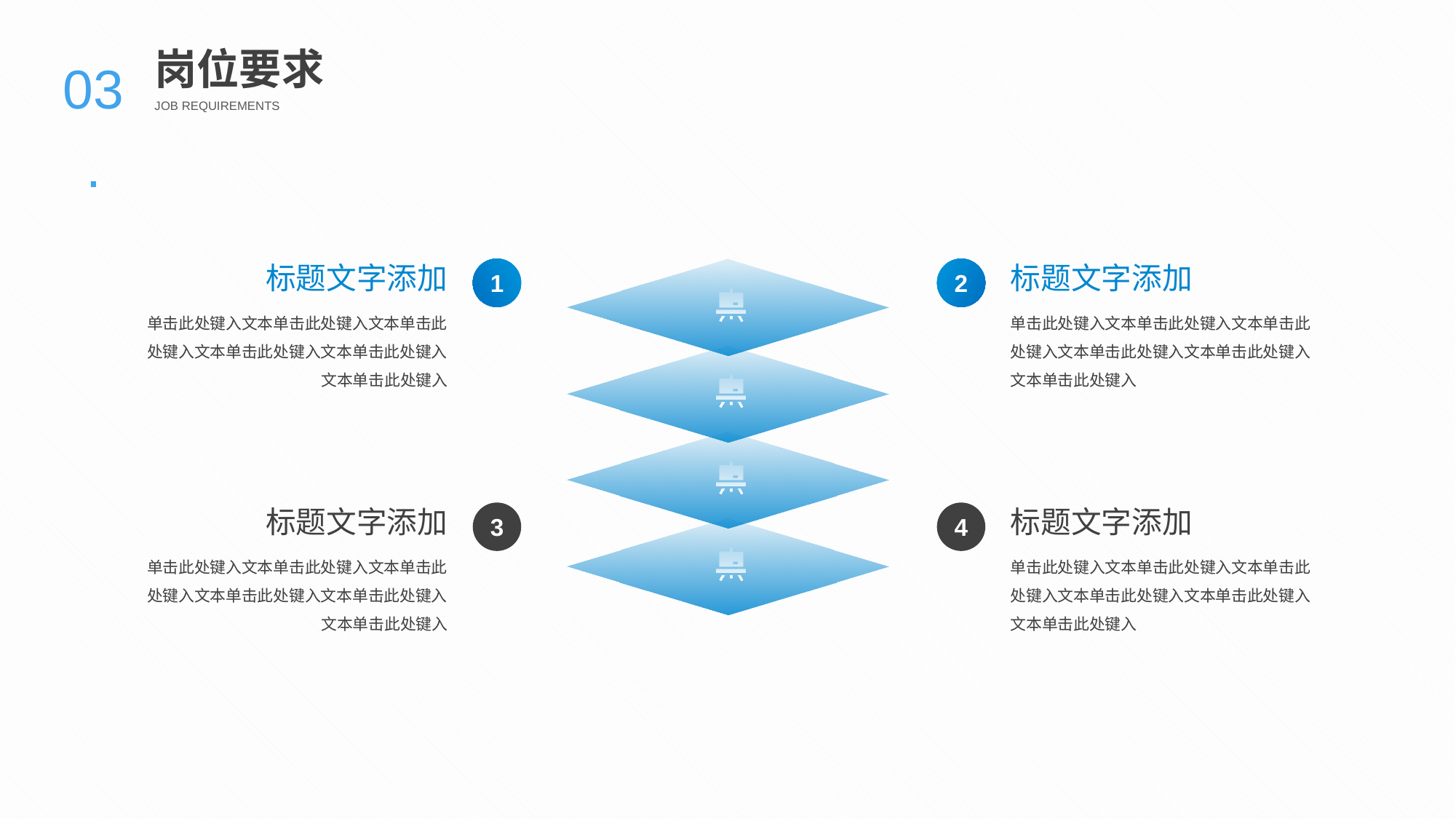

BY YUSHEN
03.
岗位要求
JOB REQUIREMENTS

标题文字添加
单击此处键入文本单击此处键入文本单击此处键入文本单击此处键入文本单击此处键入文本单击此处键入

1
标题文字添加
单击此处键入文本单击此处键入文本单击此处键入文本单击此处键入文本单击此处键入文本单击此处键入

2

标题文字添加
单击此处键入文本单击此处键入文本单击此处键入文本单击此处键入文本单击此处键入文本单击此处键入

3
标题文字添加
单击此处键入文本单击此处键入文本单击此处键入文本单击此处键入文本单击此处键入文本单击此处键入

4